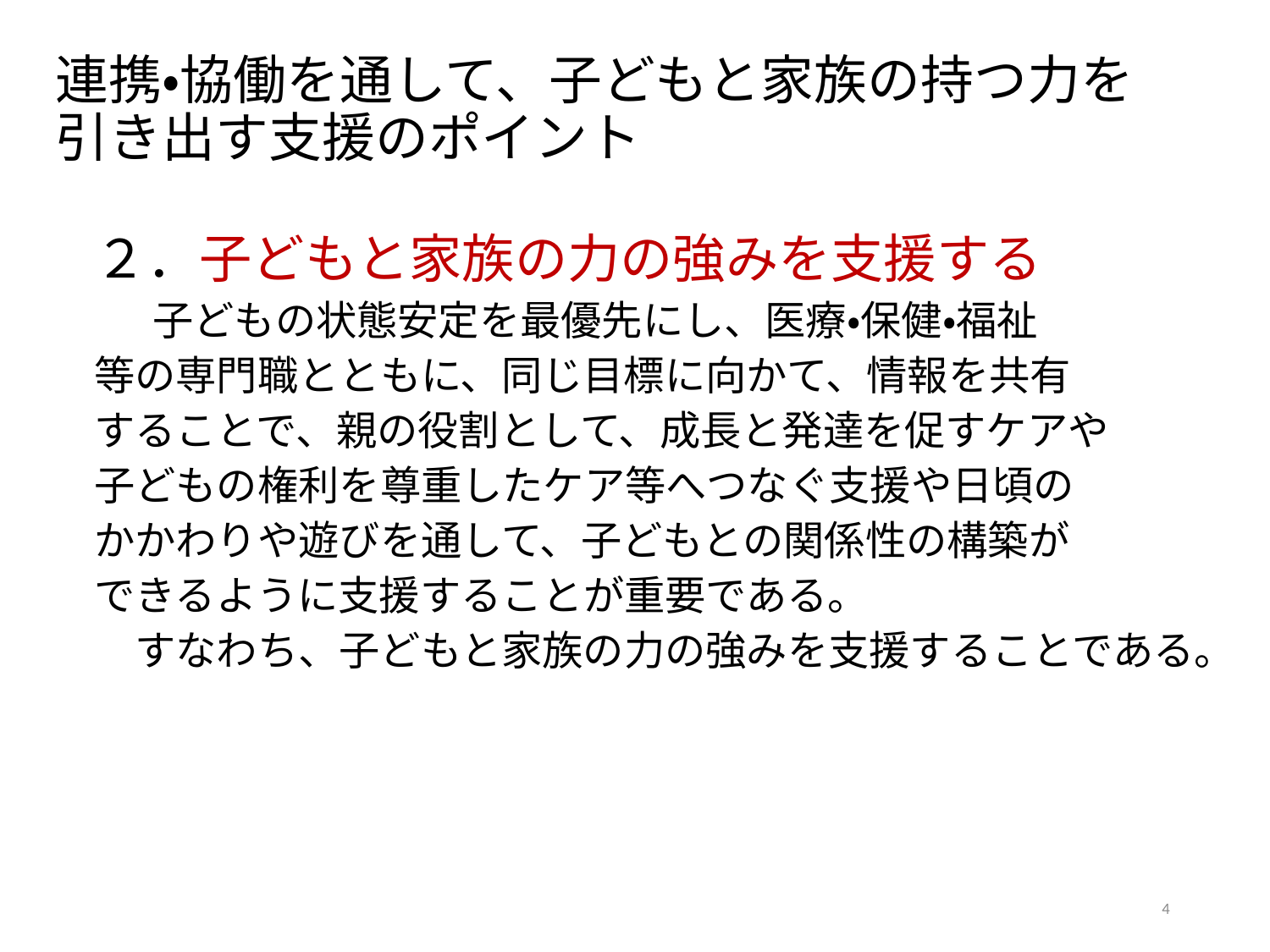

# 連携・協働を通して、子どもと家族の持つ力を 引き出す支援のポイント
２．子どもと家族の力の強みを支援する
　　子どもの状態安定を最優先にし、医療・保健・福祉
等の専門職とともに、同じ目標に向かて、情報を共有
することで、親の役割として、成長と発達を促すケアや
子どもの権利を尊重したケア等へつなぐ支援や日頃の
かかわりや遊びを通して、子どもとの関係性の構築が
できるように支援することが重要である。
　すなわち、子どもと家族の力の強みを支援することである。
4